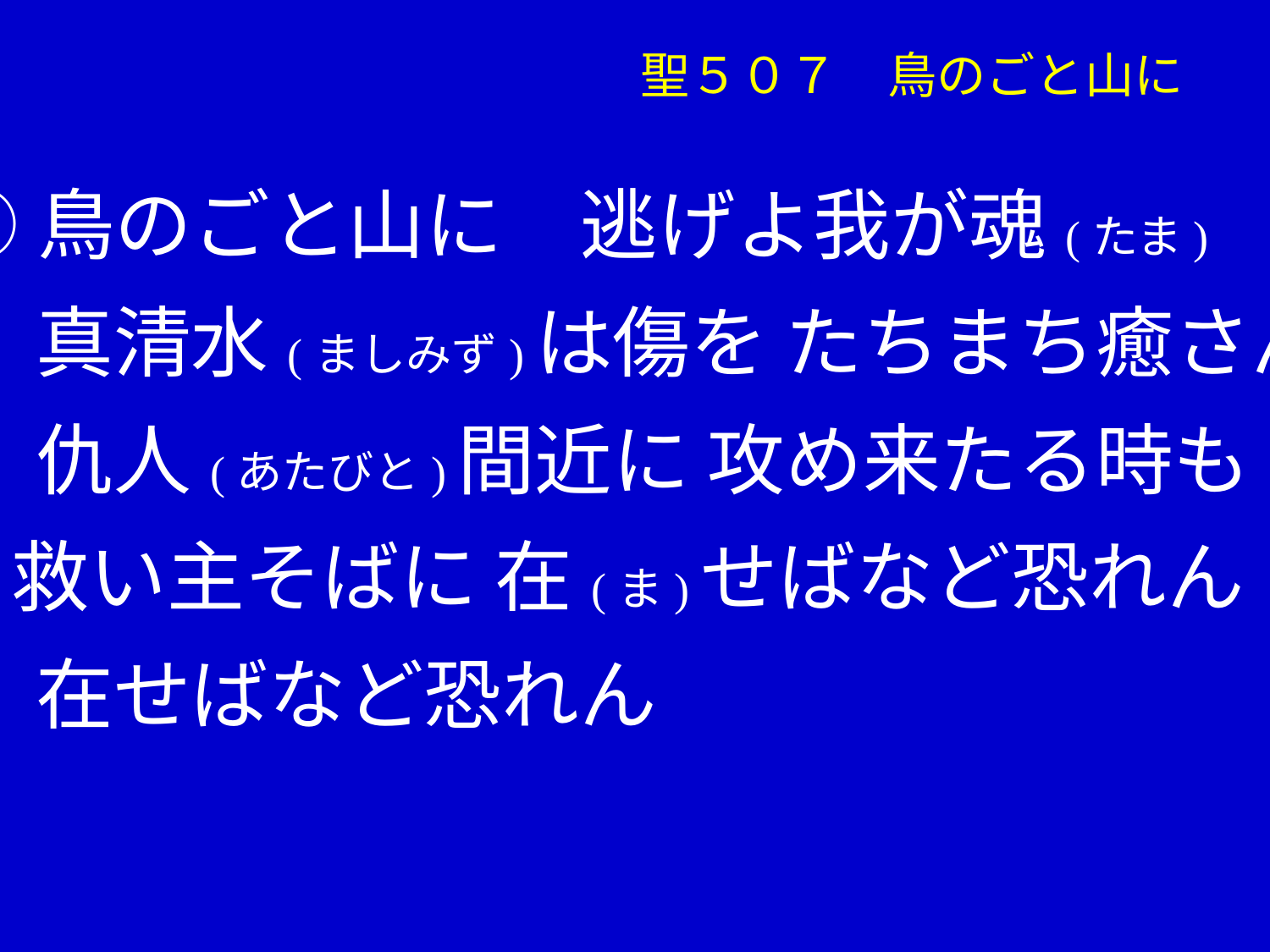

聖５０７　鳥のごと山に
①鳥のごと山に　逃げよ我が魂(たま)
　 真清水(ましみず)は傷を たちまち癒さん
　 仇人(あたびと)間近に 攻め来たる時も
   救い主そばに 在(ま)せばなど恐れん
　 在せばなど恐れん